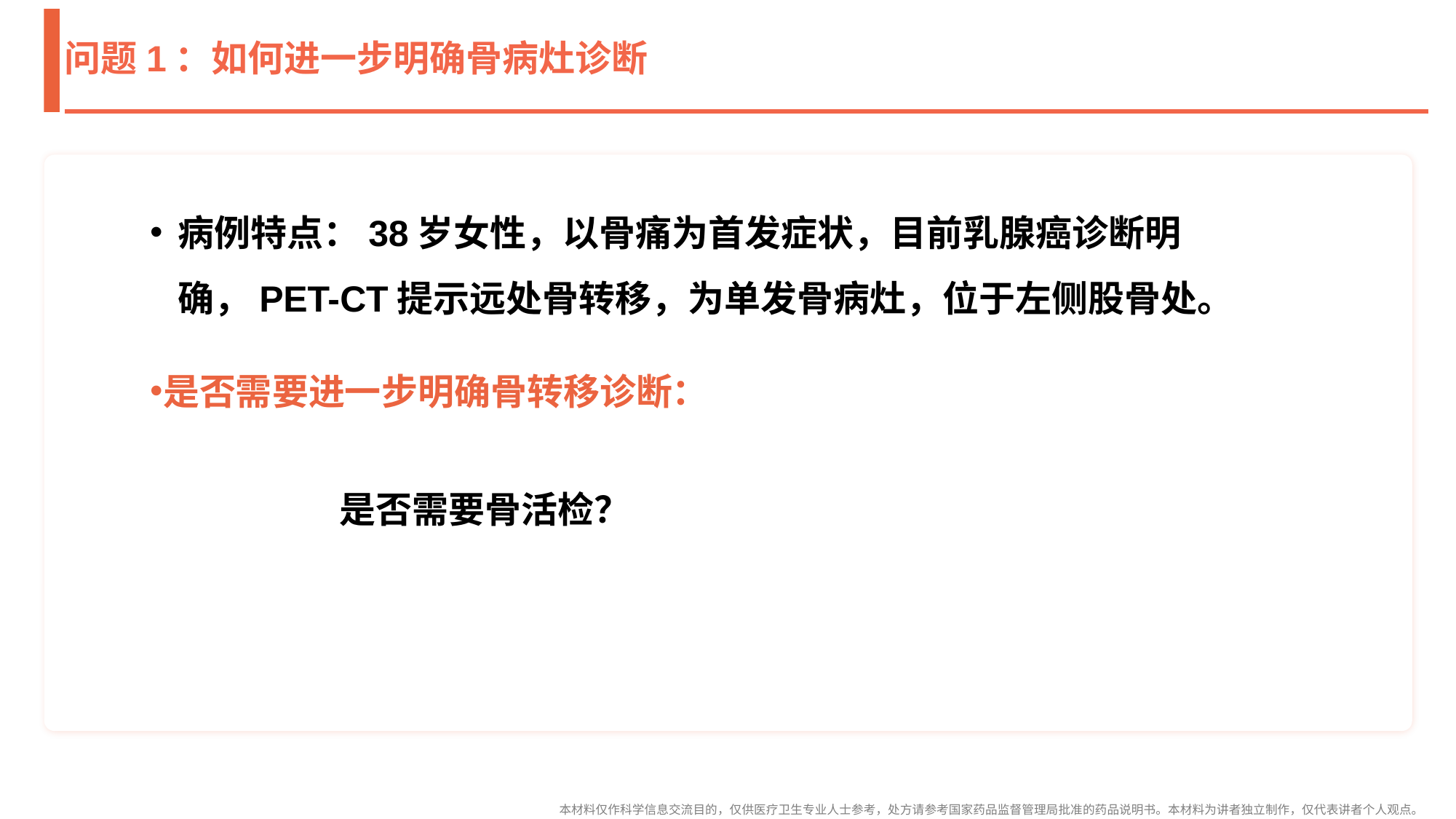

# 问题1：如何进一步明确骨病灶诊断

病例特点：38岁女性，以骨痛为首发症状，目前乳腺癌诊断明确，PET-CT提示远处骨转移，为单发骨病灶，位于左侧股骨处。
是否需要进一步明确骨转移诊断：

                      是否需要骨活检？